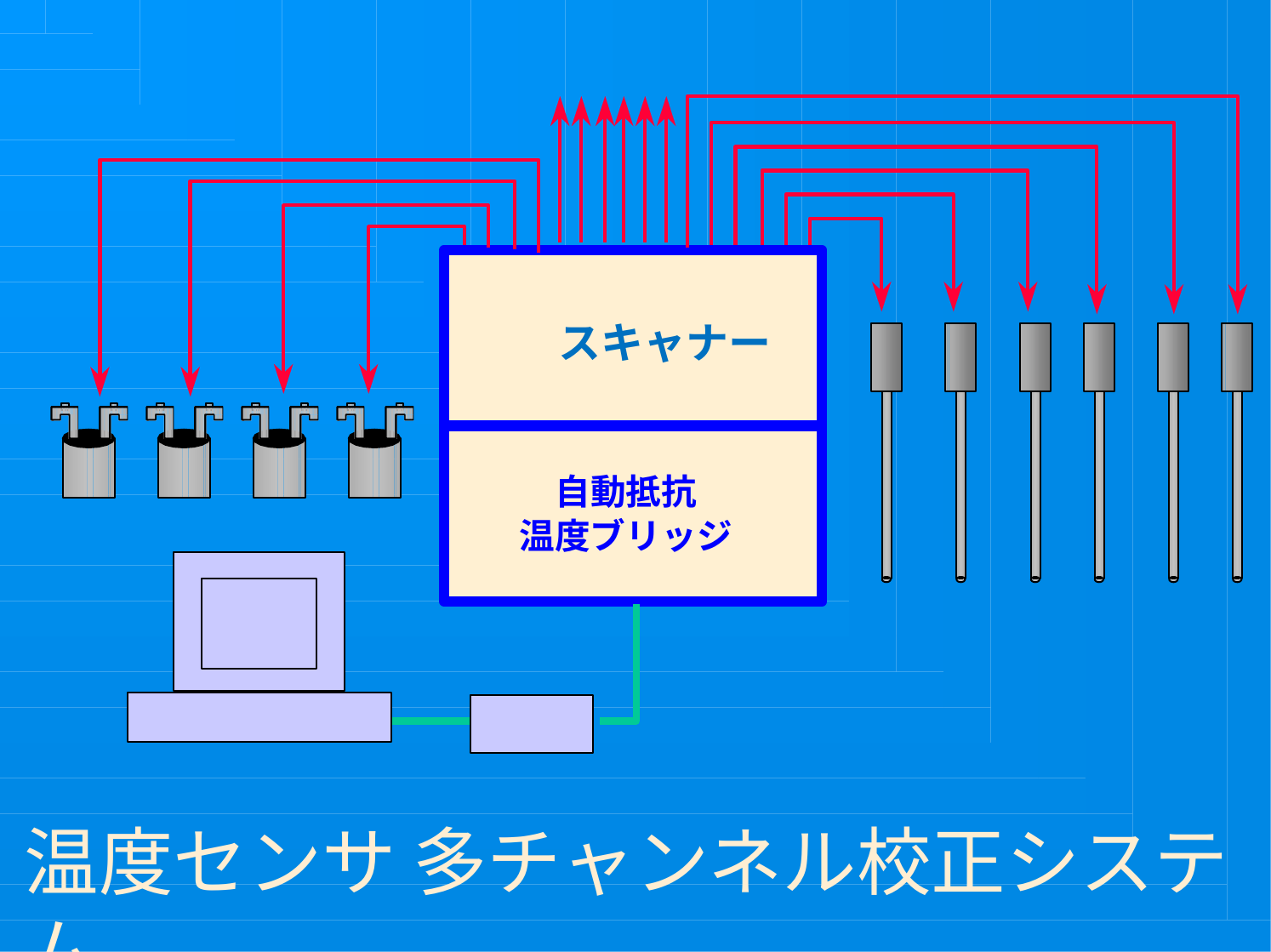

# スキャナー

自動抵抗
温度ブリッジ

温度センサ 多チャンネル校正システム